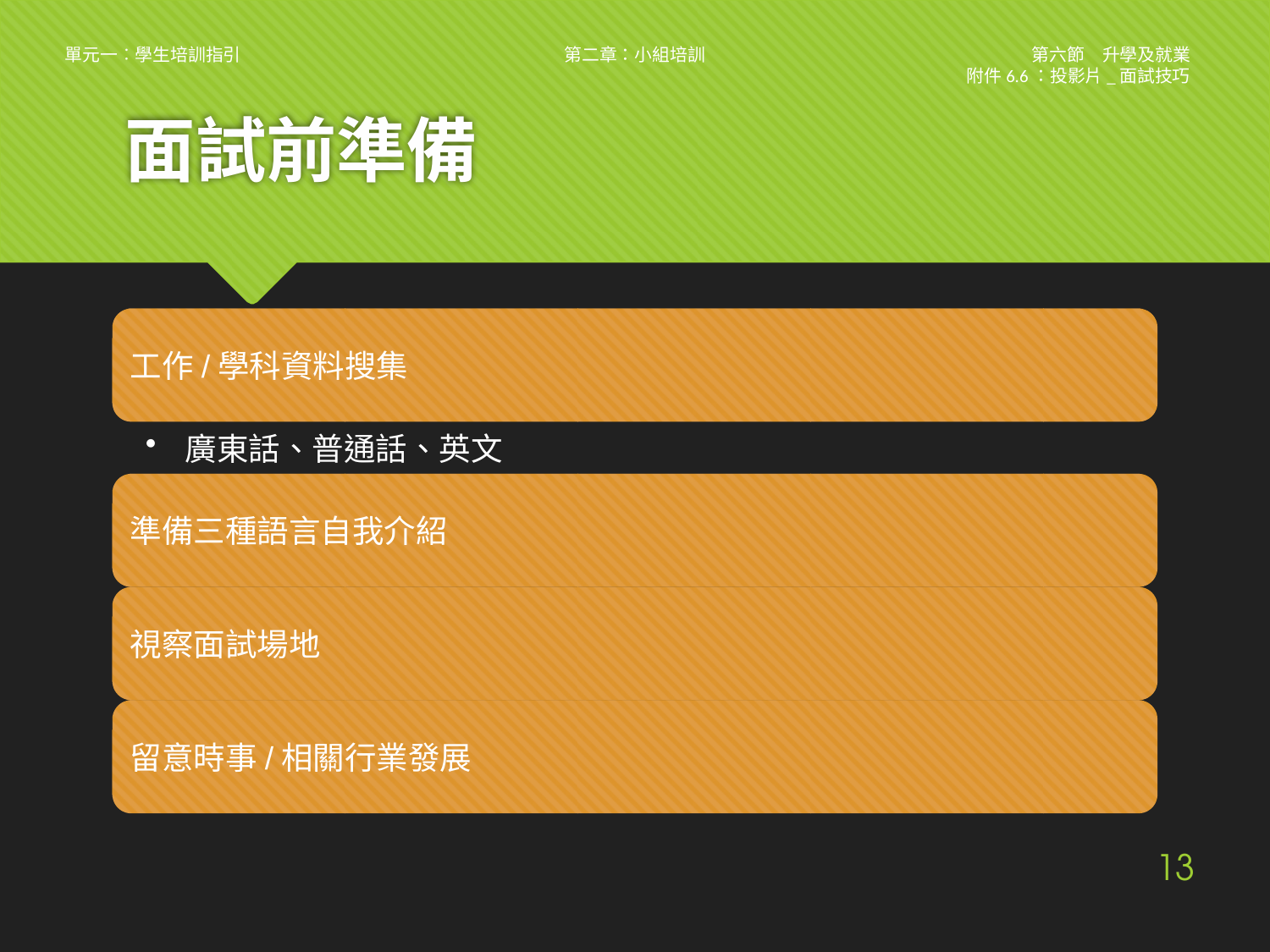

# 面試前準備
準備三種語言自我介紹
視察面試場地
廣東話、普通話、英文
留意時事/相關行業發展
工作/學科資料搜集
13